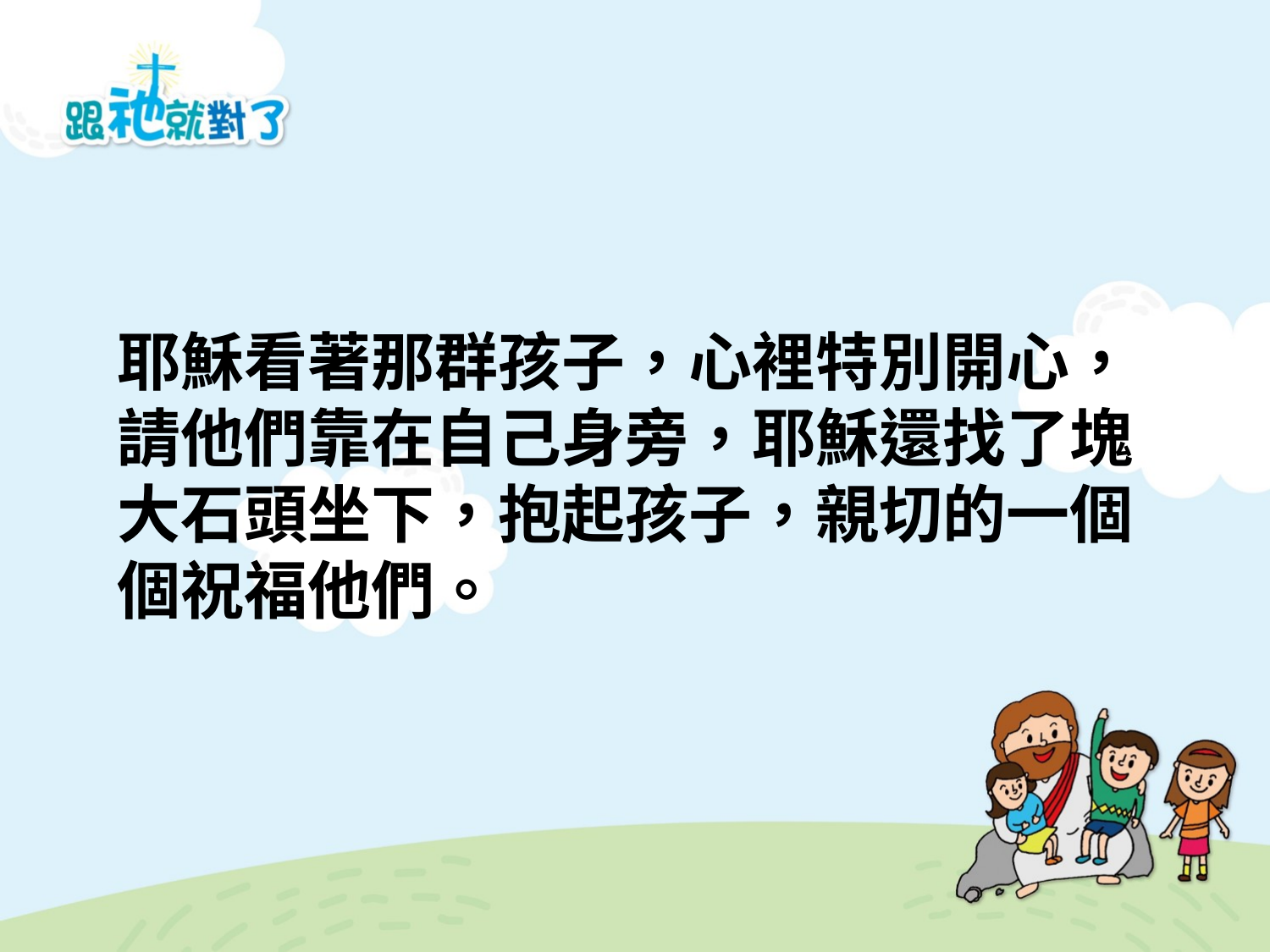

耶穌看著那群孩子，心裡特別開心，請他們靠在自己身旁，耶穌還找了塊大石頭坐下，抱起孩子，親切的一個個祝福他們。